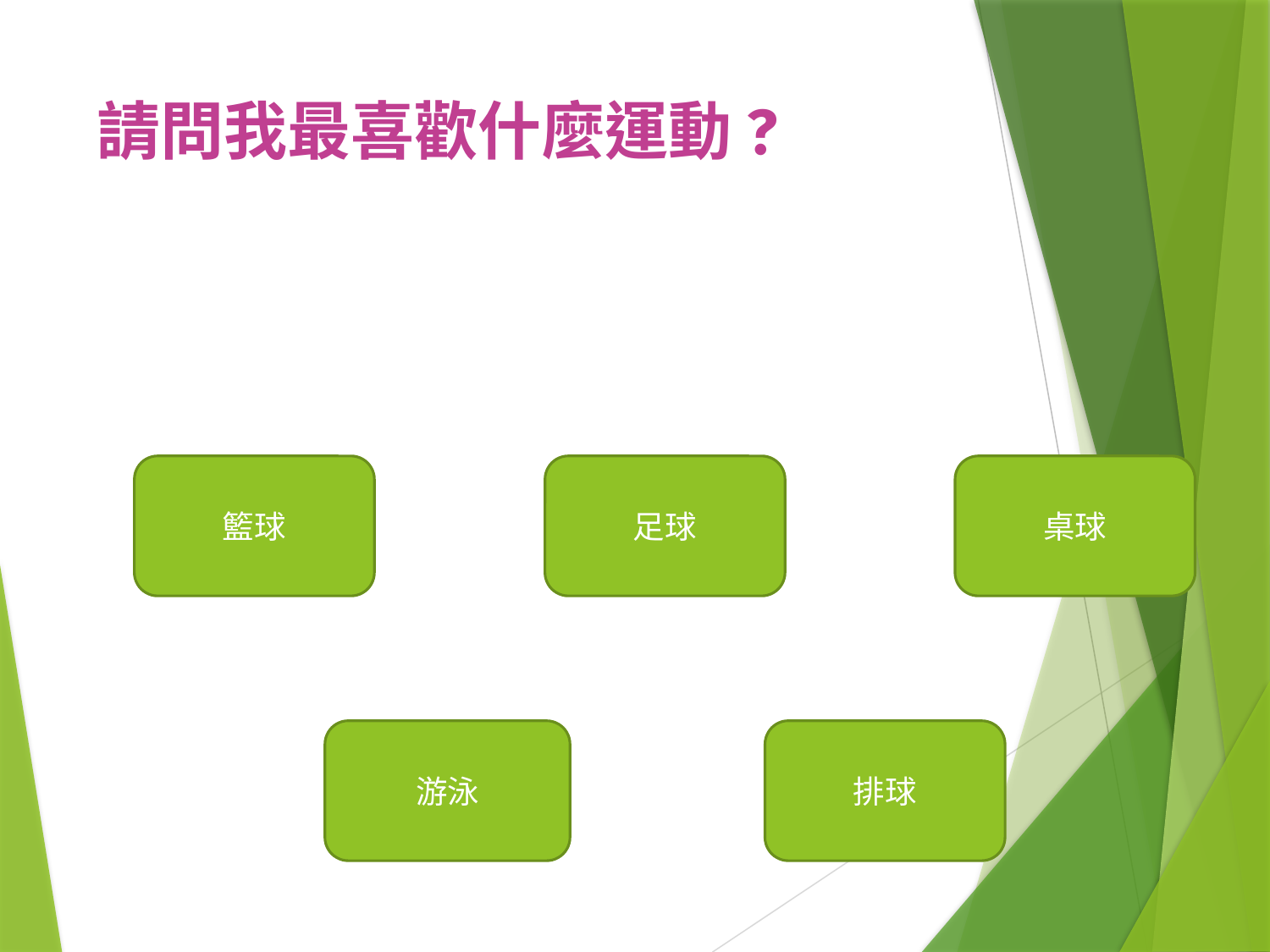

# 請問我最喜歡什麼運動?
籃球
足球
桌球
游泳
排球